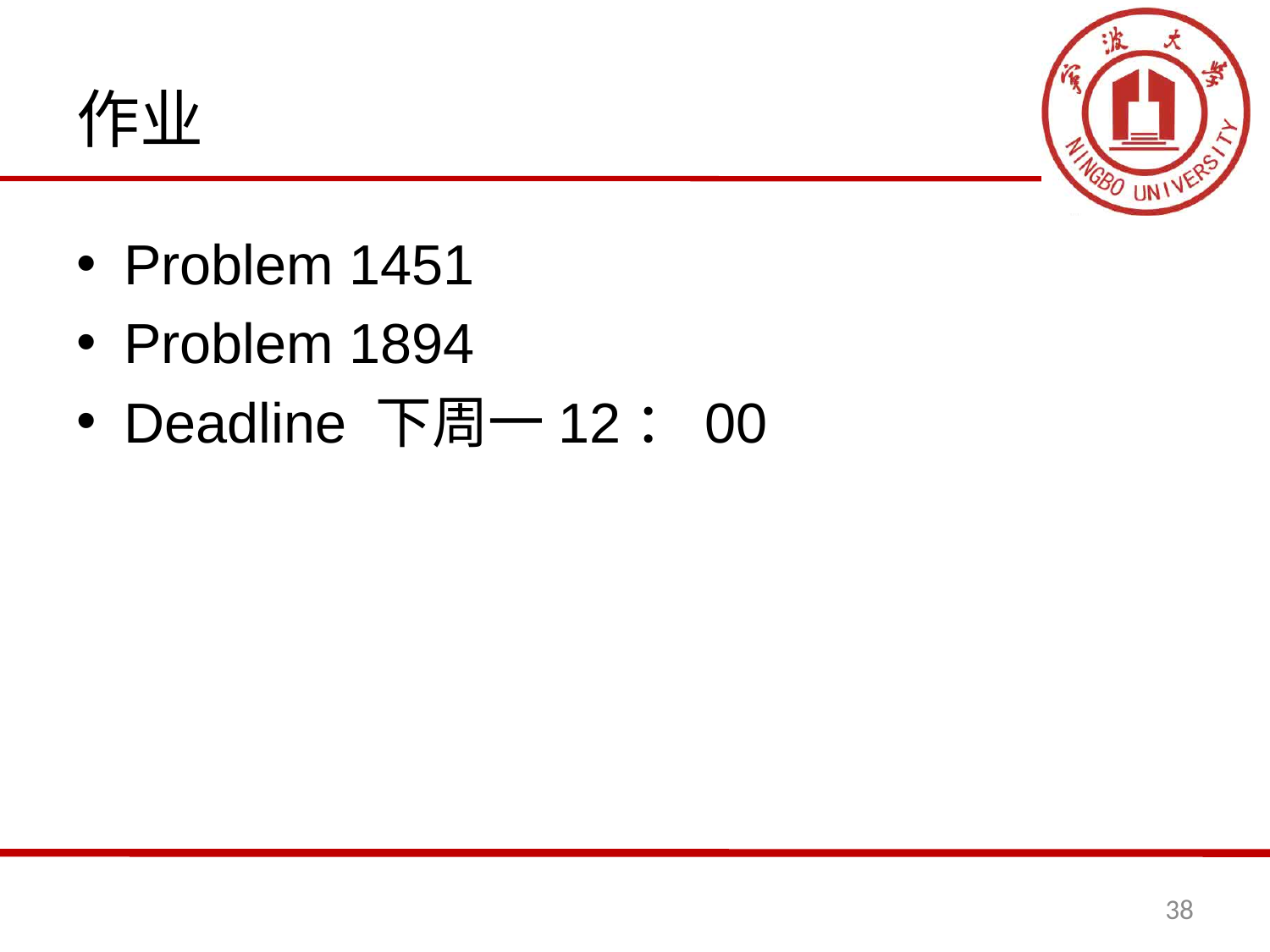

# 作业
Problem 1451
Problem 1894
Deadline 下周一12：00
38